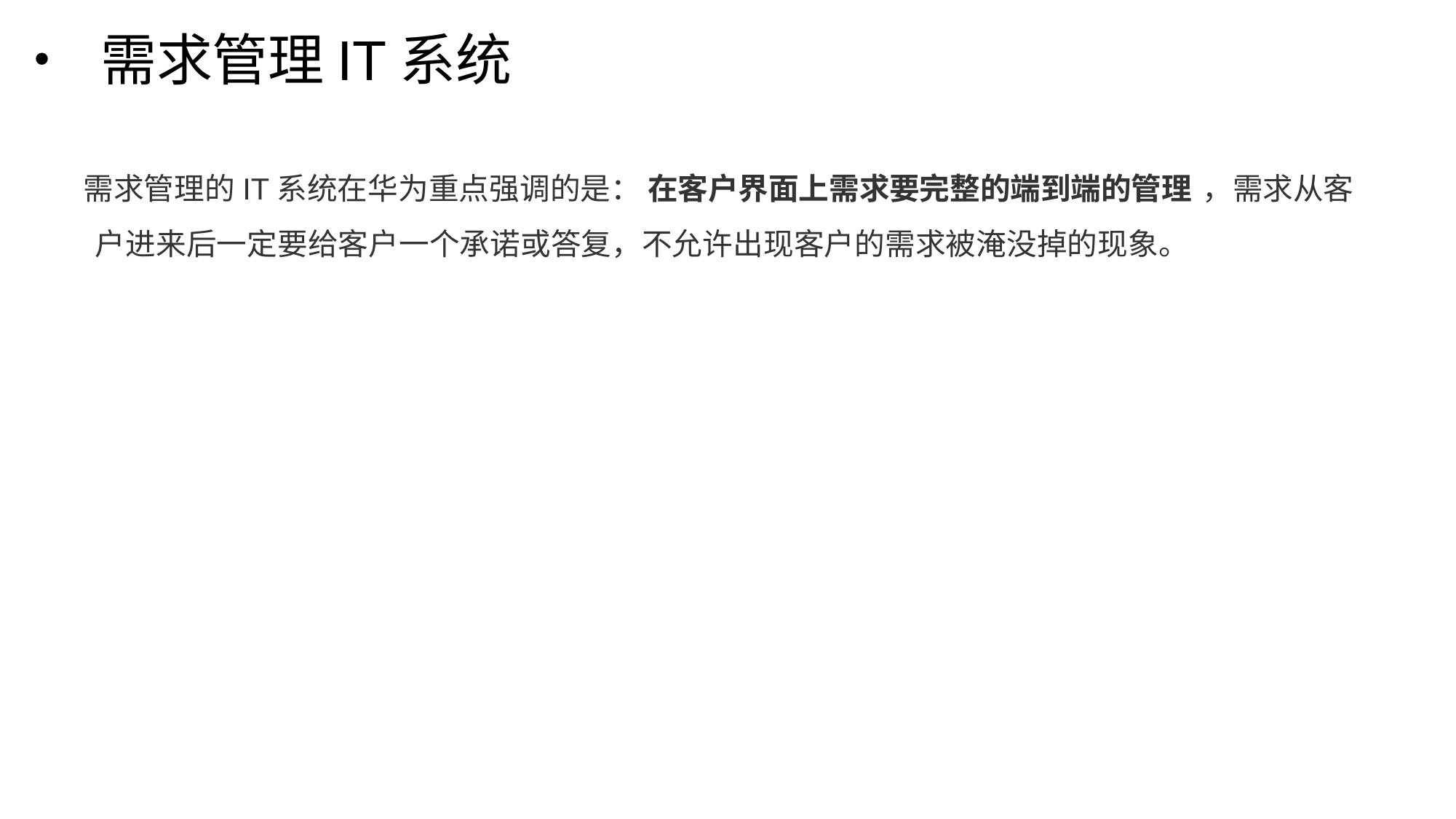

• 需求管理IT系统

需求管理的IT系统在华为重点强调的是： 在客户界面上需求要完整的端到端的管理 ，需求从客
户进来后一定要给客户一个承诺或答复，不允许出现客户的需求被淹没掉的现象。